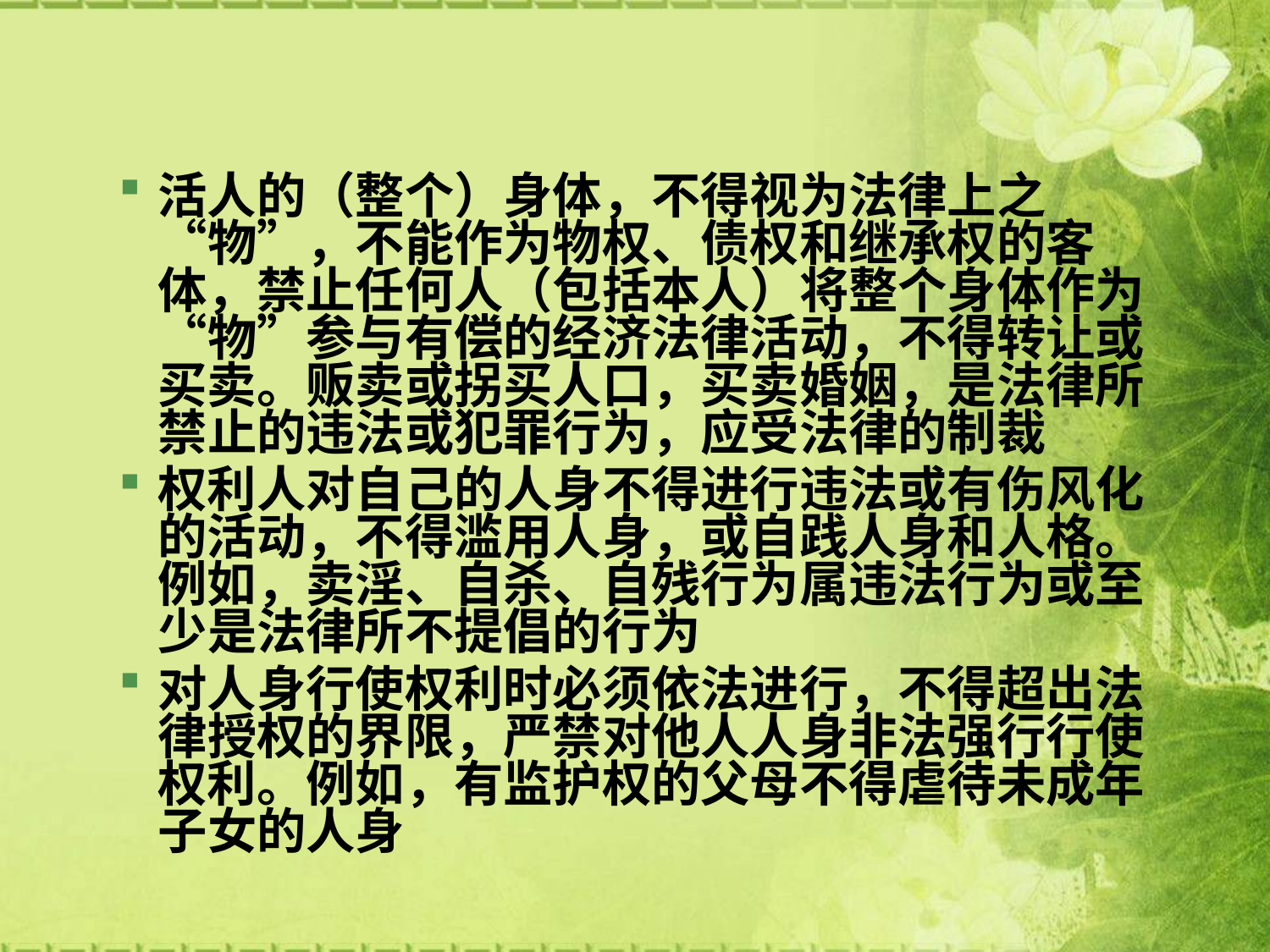

#
活人的（整个）身体，不得视为法律上之“物”，不能作为物权、债权和继承权的客体，禁止任何人（包括本人）将整个身体作为“物”参与有偿的经济法律活动，不得转让或买卖。贩卖或拐买人口，买卖婚姻，是法律所禁止的违法或犯罪行为，应受法律的制裁
权利人对自己的人身不得进行违法或有伤风化的活动，不得滥用人身，或自践人身和人格。例如，卖淫、自杀、自残行为属违法行为或至少是法律所不提倡的行为
对人身行使权利时必须依法进行，不得超出法律授权的界限，严禁对他人人身非法强行行使权利。例如，有监护权的父母不得虐待未成年子女的人身